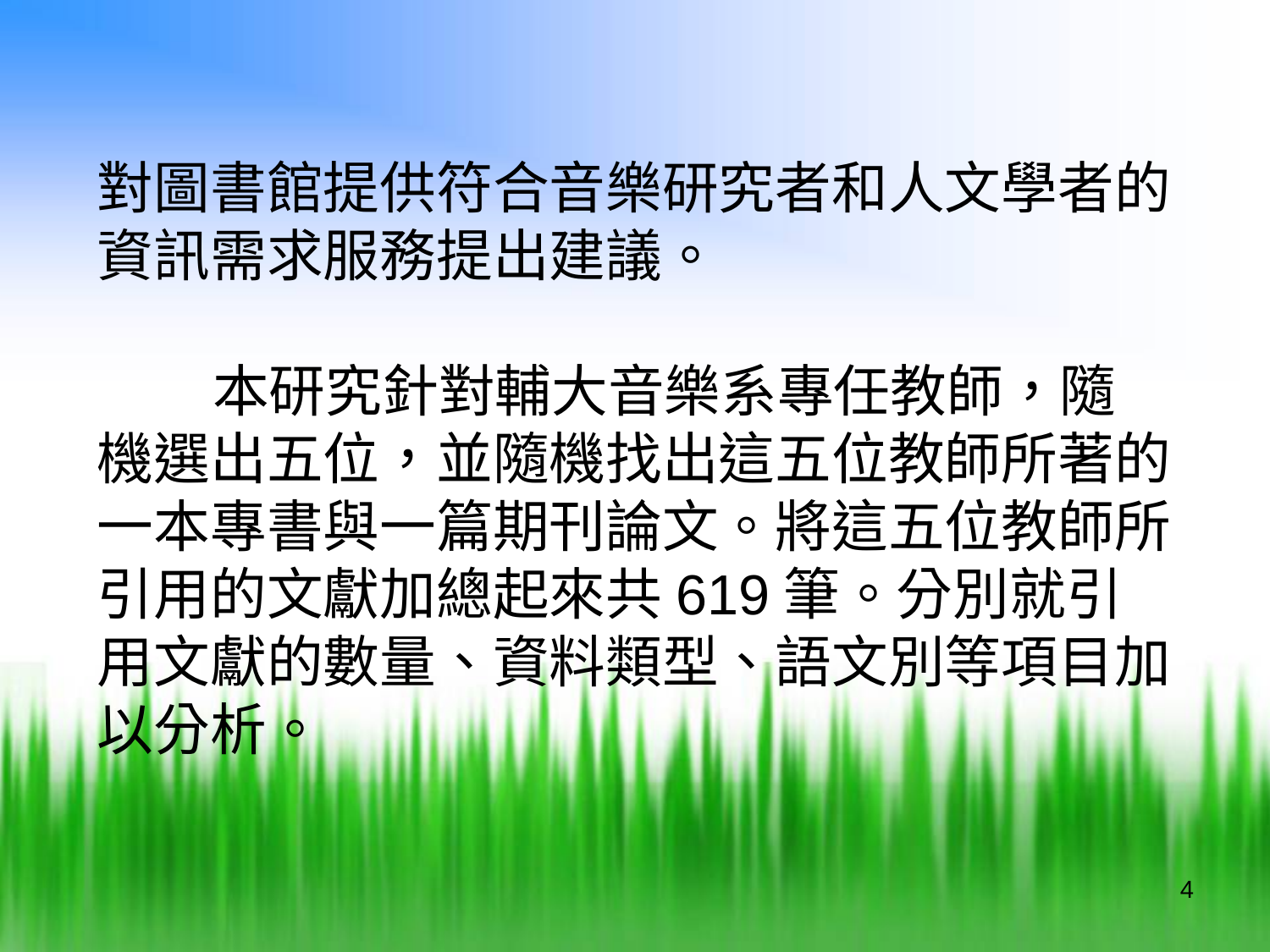

對圖書館提供符合音樂研究者和人文學者的資訊需求服務提出建議。

        本研究針對輔大音樂系專任教師，隨機選出五位，並隨機找出這五位教師所著的一本專書與一篇期刊論文。將這五位教師所引用的文獻加總起來共619筆。分別就引用文獻的數量、資料類型、語文別等項目加以分析。

4